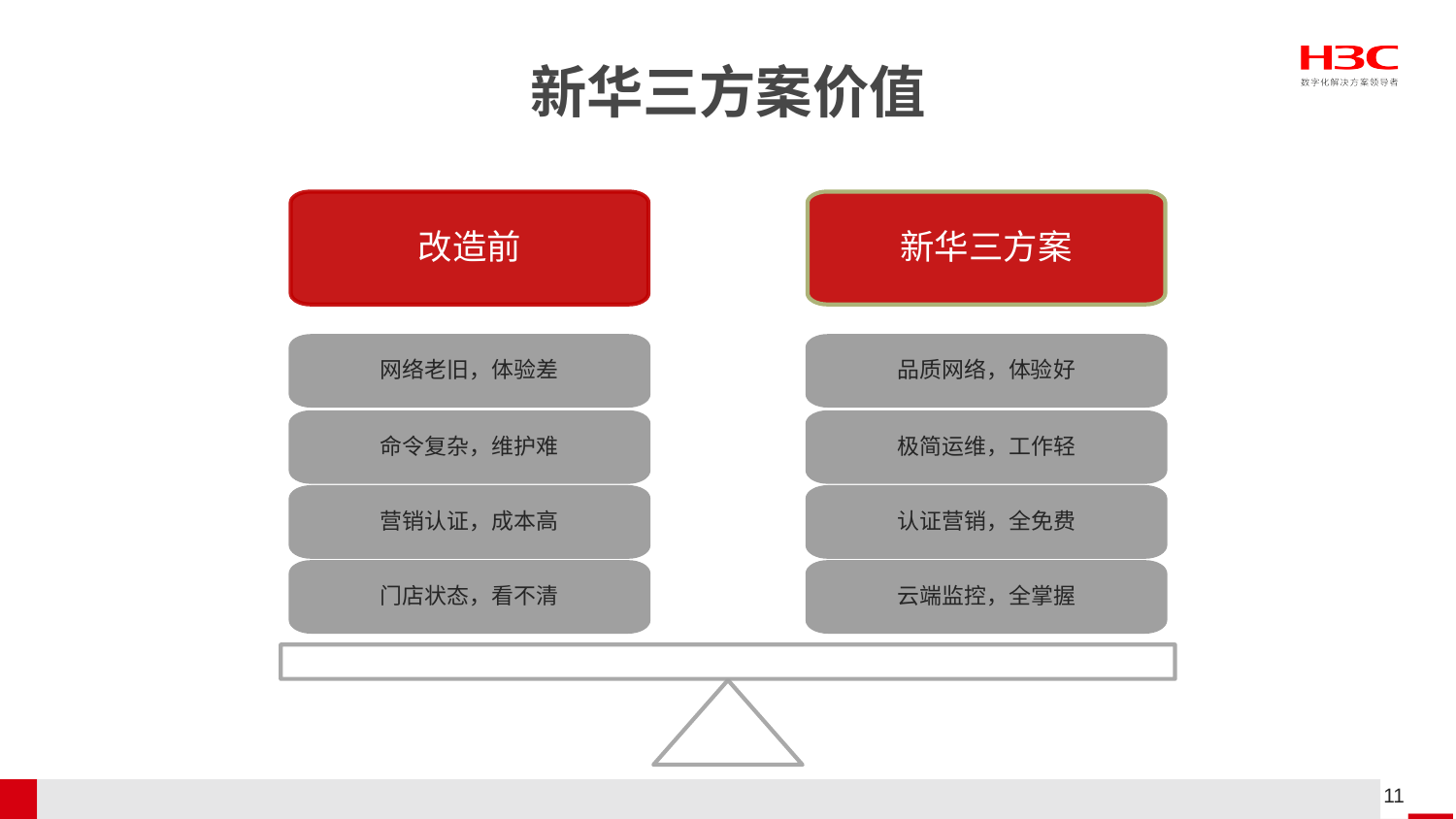

# 新华三方案价值
改造前
新华三方案
网络老旧，体验差
品质网络，体验好
命令复杂，维护难
极简运维，工作轻
营销认证，成本高
认证营销，全免费
门店状态，看不清
云端监控，全掌握